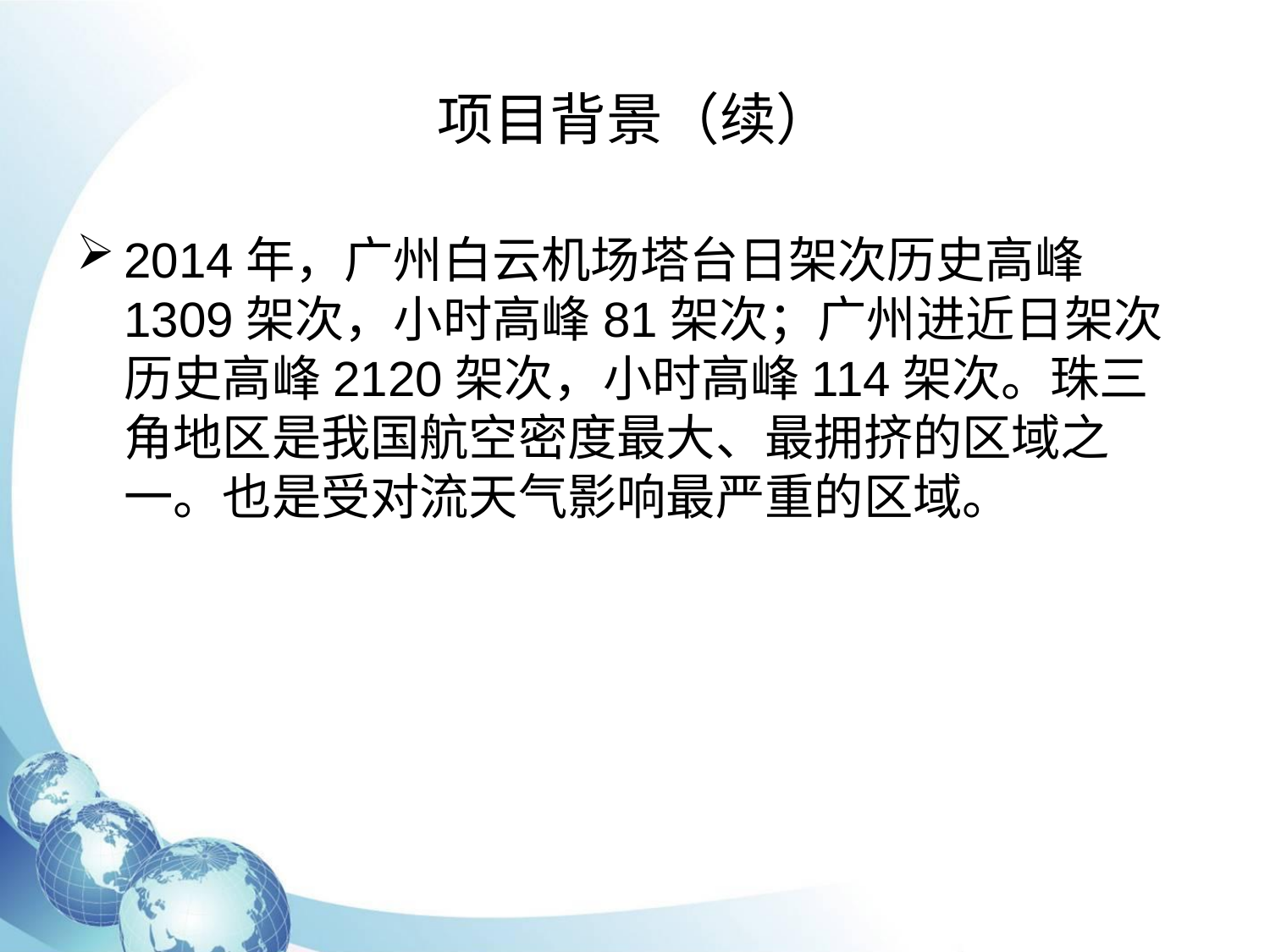

# 项目背景（续）
2014年，广州白云机场塔台日架次历史高峰1309架次，小时高峰81架次；广州进近日架次历史高峰2120架次，小时高峰114架次。珠三角地区是我国航空密度最大、最拥挤的区域之一。也是受对流天气影响最严重的区域。